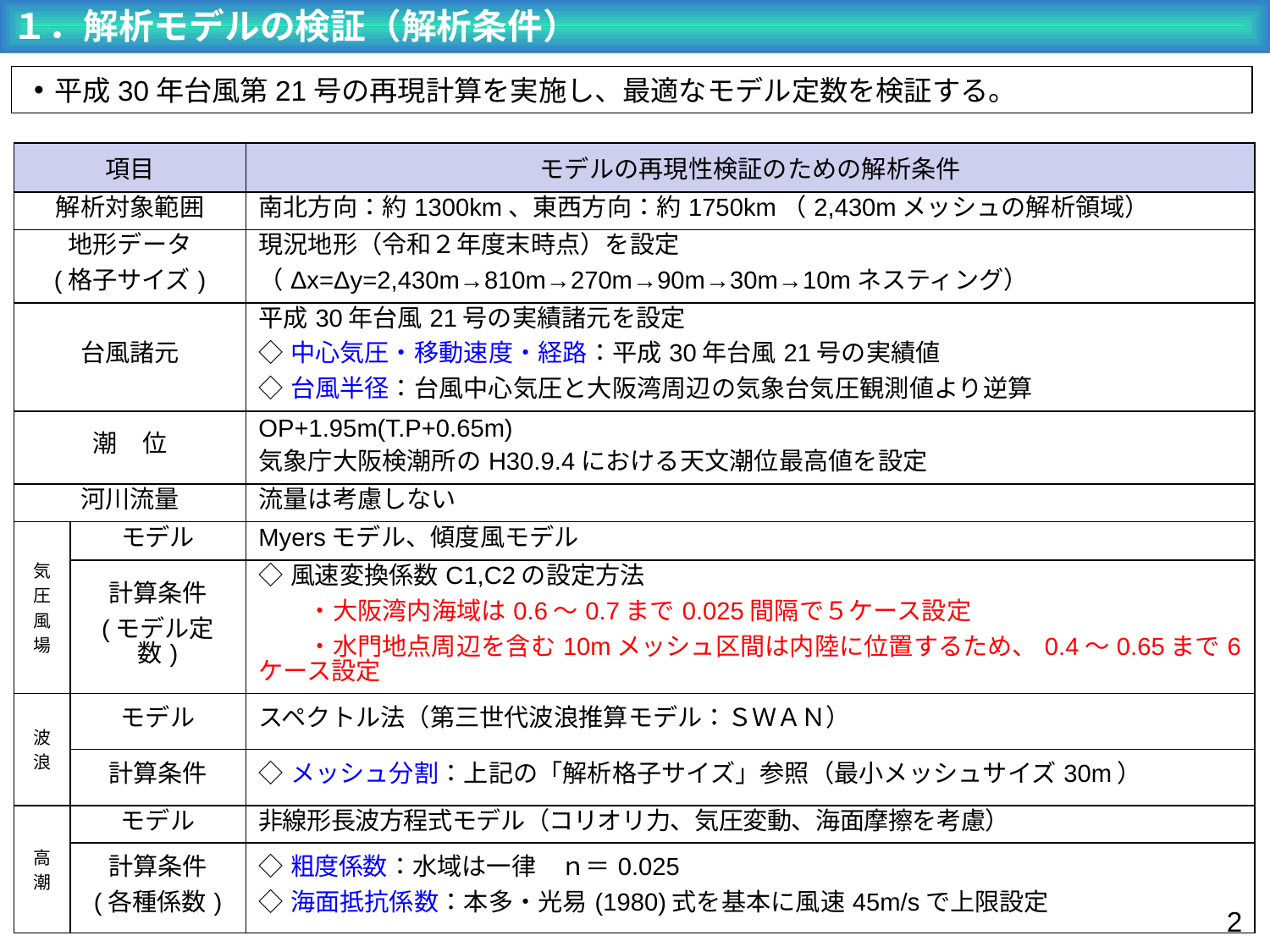

１．解析モデルの検証（解析条件）
平成30年台風第21号の再現計算を実施し、最適なモデル定数を検証する。
| 項目 |  | モデルの再現性検証のための解析条件 |
| --- | --- | --- |
| 解析対象範囲 |  | 南北方向：約1300km、東西方向：約1750km（2,430mメッシュの解析領域） |
| 地形データ (格子サイズ) |  | 現況地形（令和２年度末時点）を設定 （Δx=Δy=2,430m→810m→270m→90m→30m→10mネスティング） |
| 台風諸元 |  | 平成30年台風21号の実績諸元を設定 ◇中心気圧・移動速度・経路：平成30年台風21号の実績値 ◇台風半径：台風中心気圧と大阪湾周辺の気象台気圧観測値より逆算 |
| 潮　位 |  | OP+1.95m(T.P+0.65m) 気象庁大阪検潮所のH30.9.4における天文潮位最高値を設定 |
| 河川流量 |  | 流量は考慮しない |
| 気圧風場 | モデル | Myersモデル、傾度風モデル |
|  | 計算条件 (モデル定数) | ◇風速変換係数C1,C2の設定方法 　　・大阪湾内海域は0.6〜0.7まで0.025間隔で５ケース設定 　　・水門地点周辺を含む10mメッシュ区間は内陸に位置するため、0.4～0.65まで6ケース設定 |
| 波浪 | モデル | スペクトル法（第三世代波浪推算モデル：ＳＷＡＮ） |
|  | 計算条件 | ◇メッシュ分割：上記の「解析格子サイズ」参照（最小メッシュサイズ30m） |
| 高潮 | モデル | 非線形長波方程式モデル（コリオリ力、気圧変動、海面摩擦を考慮） |
|  | 計算条件 (各種係数) | ◇粗度係数：水域は一律　ｎ＝0.025 ◇海面抵抗係数：本多・光易(1980)式を基本に風速45m/sで上限設定 |
2